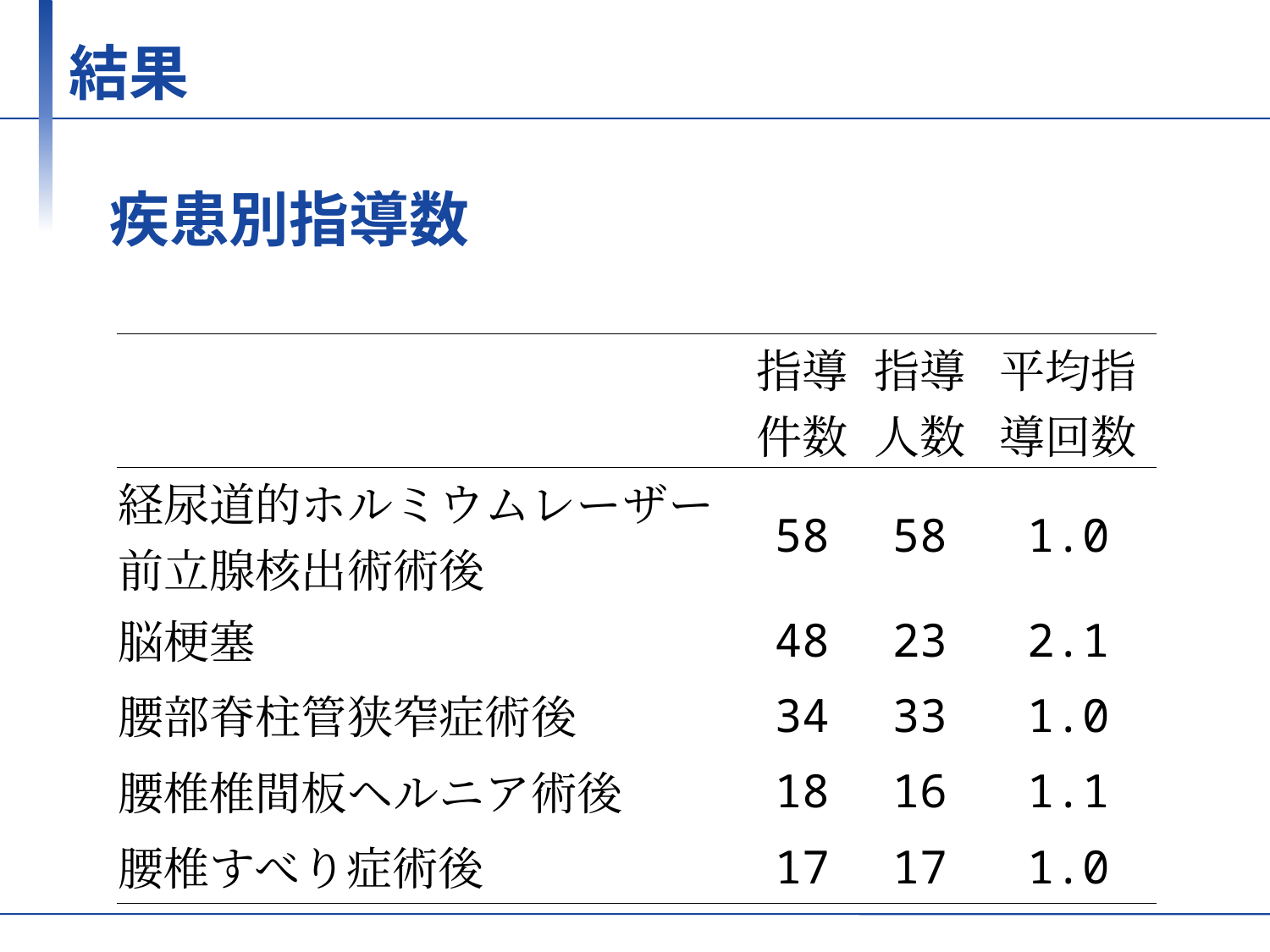

結果
# 疾患別指導数
|  |  |  |  |
| --- | --- | --- | --- |
|  | 指導件数 | 指導人数 | 平均指導回数 |
| 経尿道的ホルミウムレーザー前立腺核出術術後 | 58 | 58 | 1.0 |
| 脳梗塞 | 48 | 23 | 2.1 |
| 腰部脊柱管狭窄症術後 | 34 | 33 | 1.0 |
| 腰椎椎間板ヘルニア術後 | 18 | 16 | 1.1 |
| 腰椎すべり症術後 | 17 | 17 | 1.0 |

### Chart

| Category |
|---|